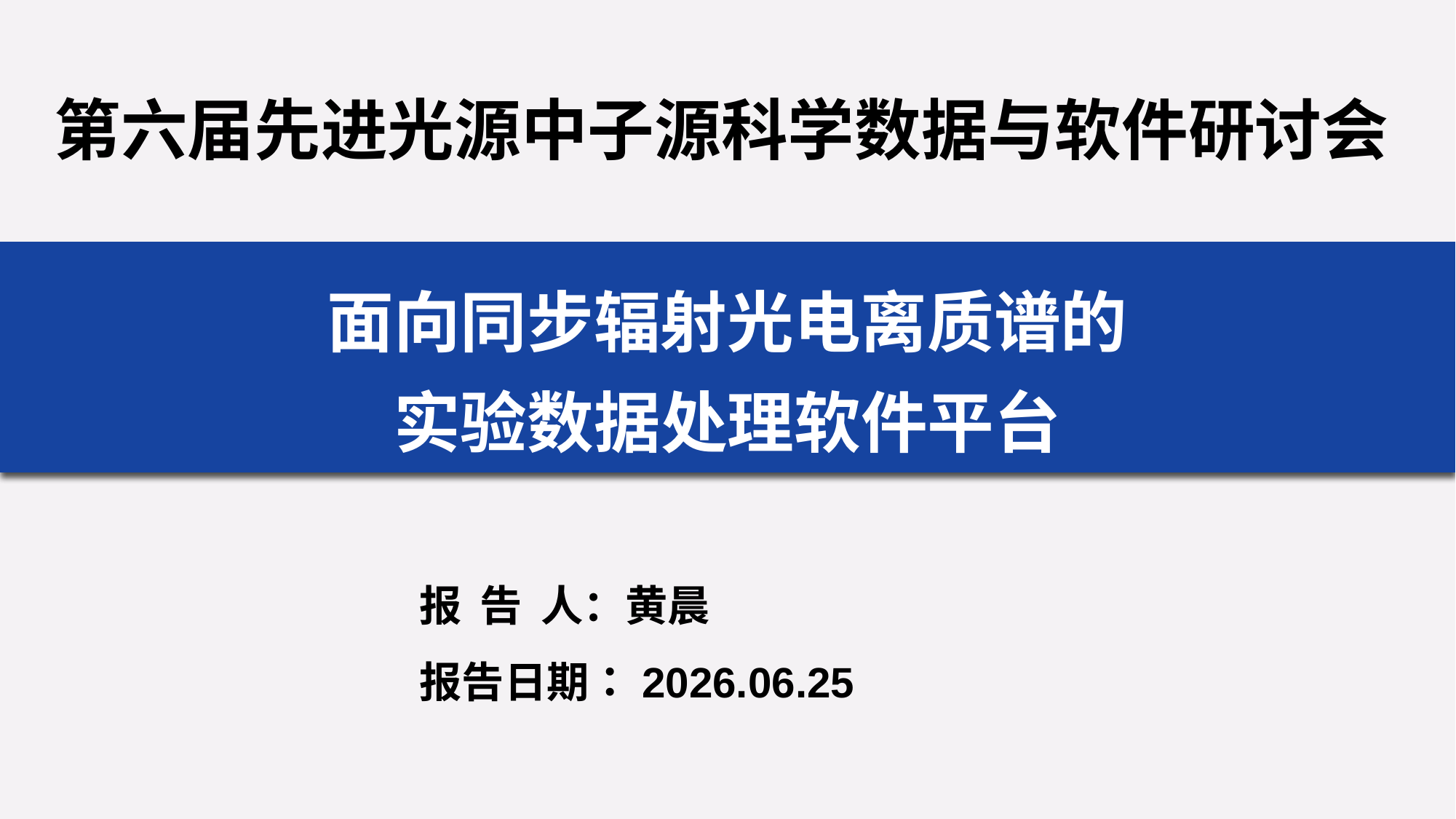

第六届先进光源中子源科学数据与软件研讨会

面向同步辐射光电离质谱的
实验数据处理软件平台
报告人：黄晨
报告日期：2026.06.25